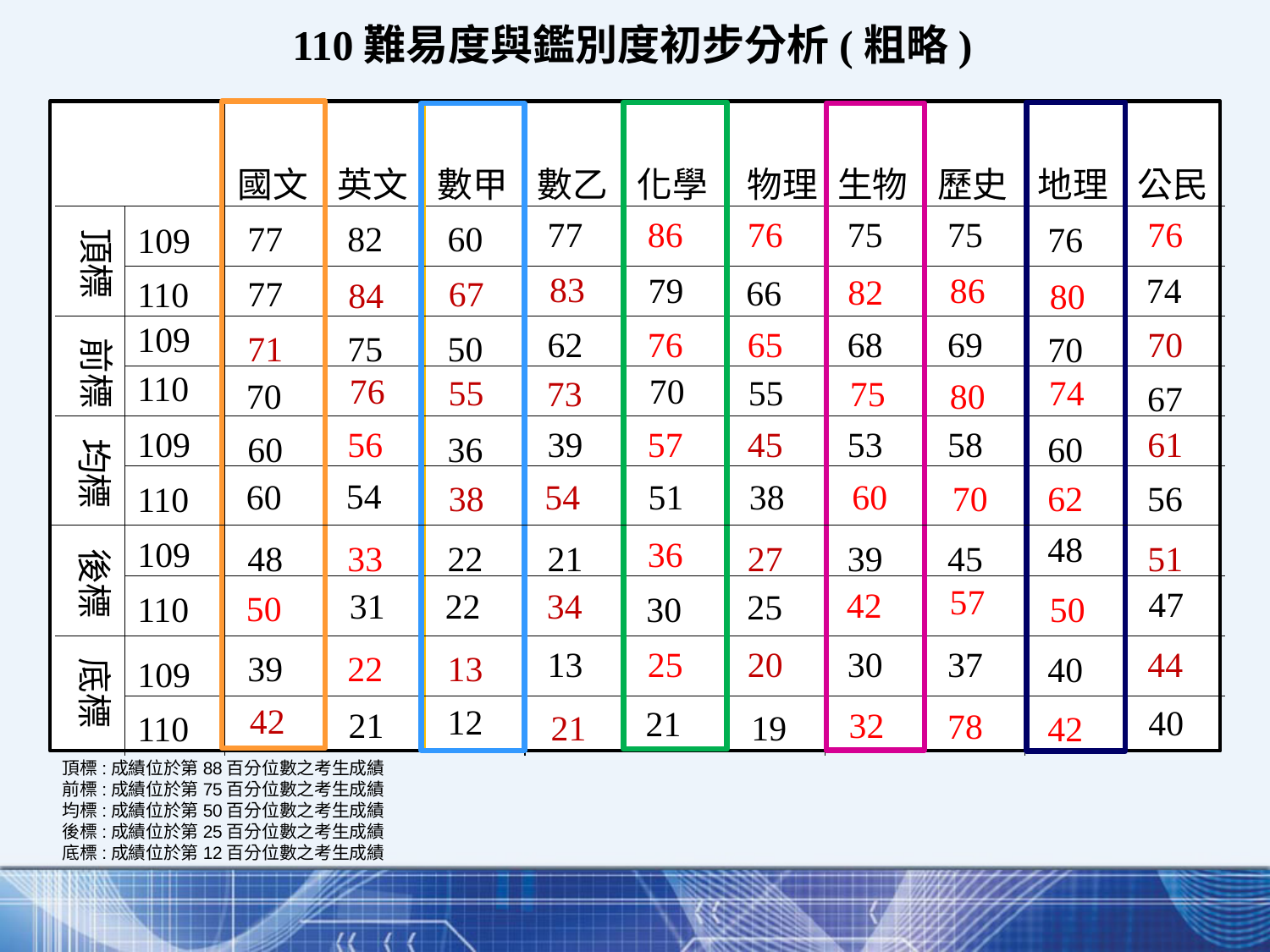

110難易度與鑑別度初步分析(粗略)

國文
英文
數甲
數乙
化學
物理
生物
歷史
地理
公民
77
86
76
75
75
76
77
82
60
76
109
頂標
83
74
79
86
82
66
67
77
110
84
80
109
62
76
65
68
69
70
71
75
50
70
前標
110
76
70
74
55
55
73
75
80
70
67
109
56
39
57
45
53
58
61
60
36
60
均標
54
60
60
54
51
38
38
56
70
62
110
48
109
36
48
33
22
21
27
39
45
51
後標
57
47
42
31
22
34
25
50
110
30
50
13
25
20
30
37
44
39
22
13
40
底標
109
42
12
40
21
21
32
78
19
21
42
110
頂標:成績位於第88百分位數之考生成績
前標:成績位於第75百分位數之考生成績
均標:成績位於第50百分位數之考生成績
後標:成績位於第25百分位數之考生成績
底標:成績位於第12百分位數之考生成績